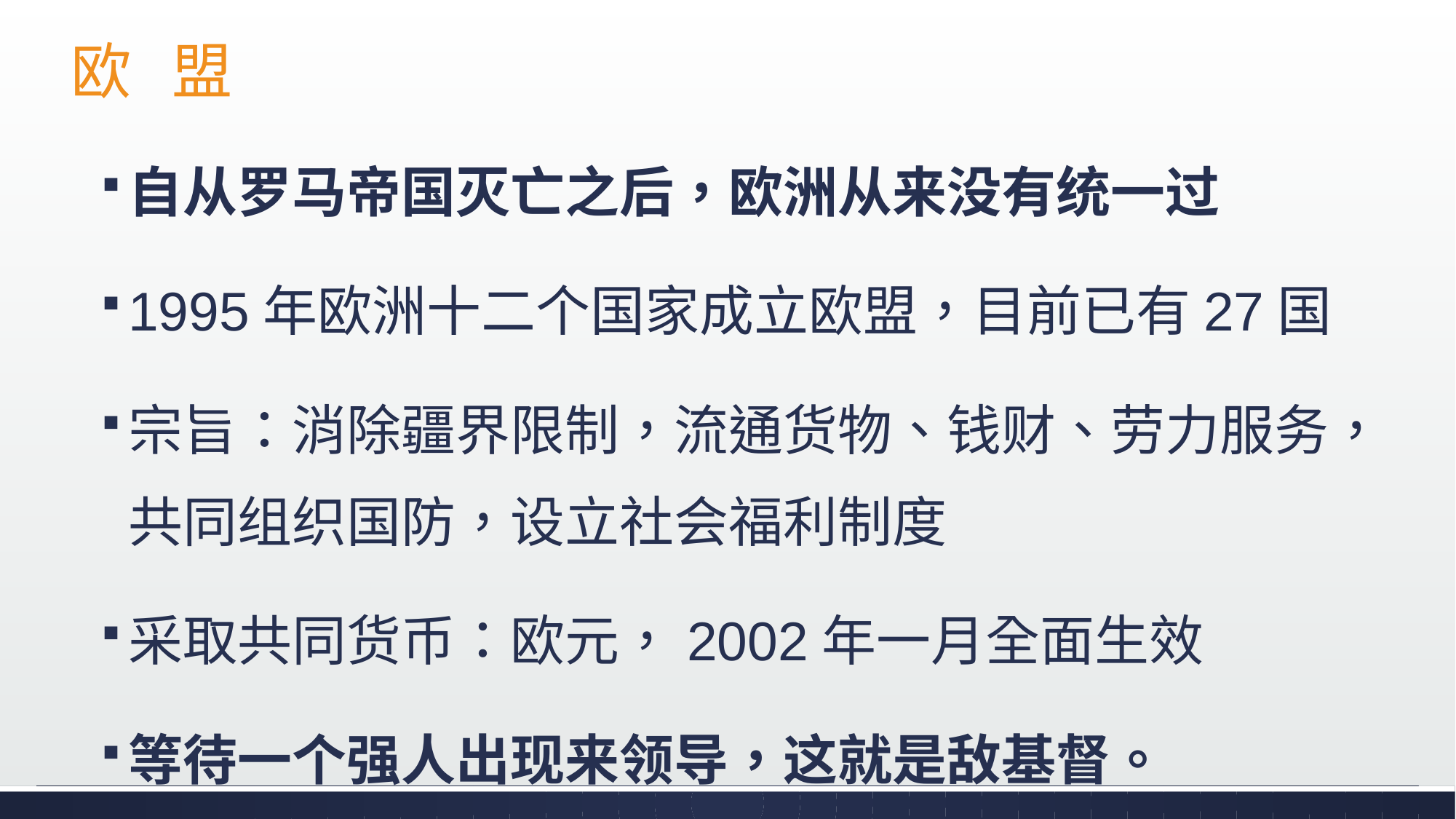

# 欧   盟
自从罗马帝国灭亡之后，欧洲从来没有统一过
1995年欧洲十二个国家成立欧盟，目前已有27国
宗旨：消除疆界限制，流通货物、钱财、劳力服务，共同组织国防，设立社会福利制度
采取共同货币：欧元，2002年一月全面生效
等待一个强人出现来领导，这就是敌基督。